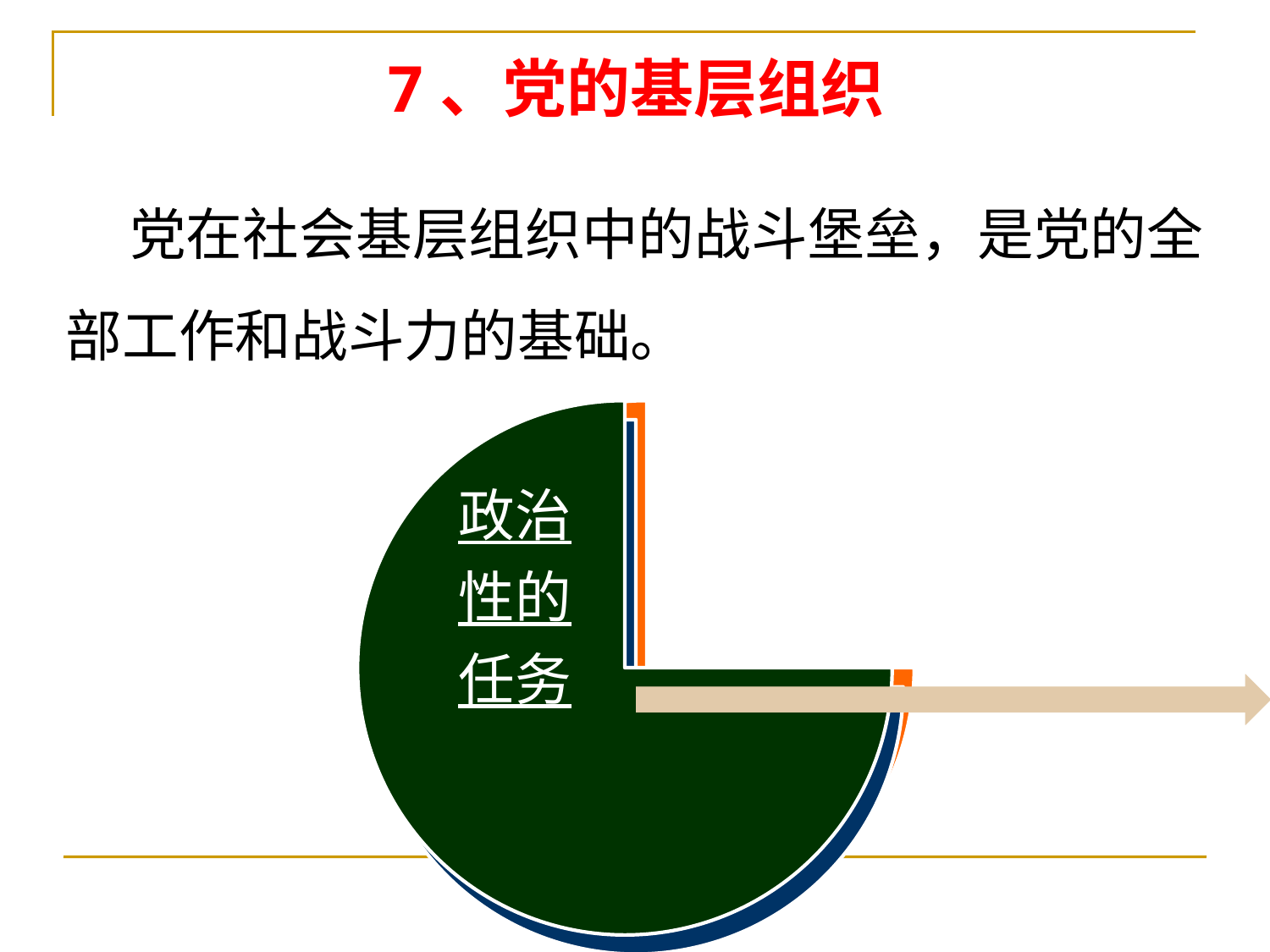

# 7、党的基层组织
    党在社会基层组织中的战斗堡垒，是党的全部工作和战斗力的基础。
自身建设任务
群众工作
任务
政治性的任务